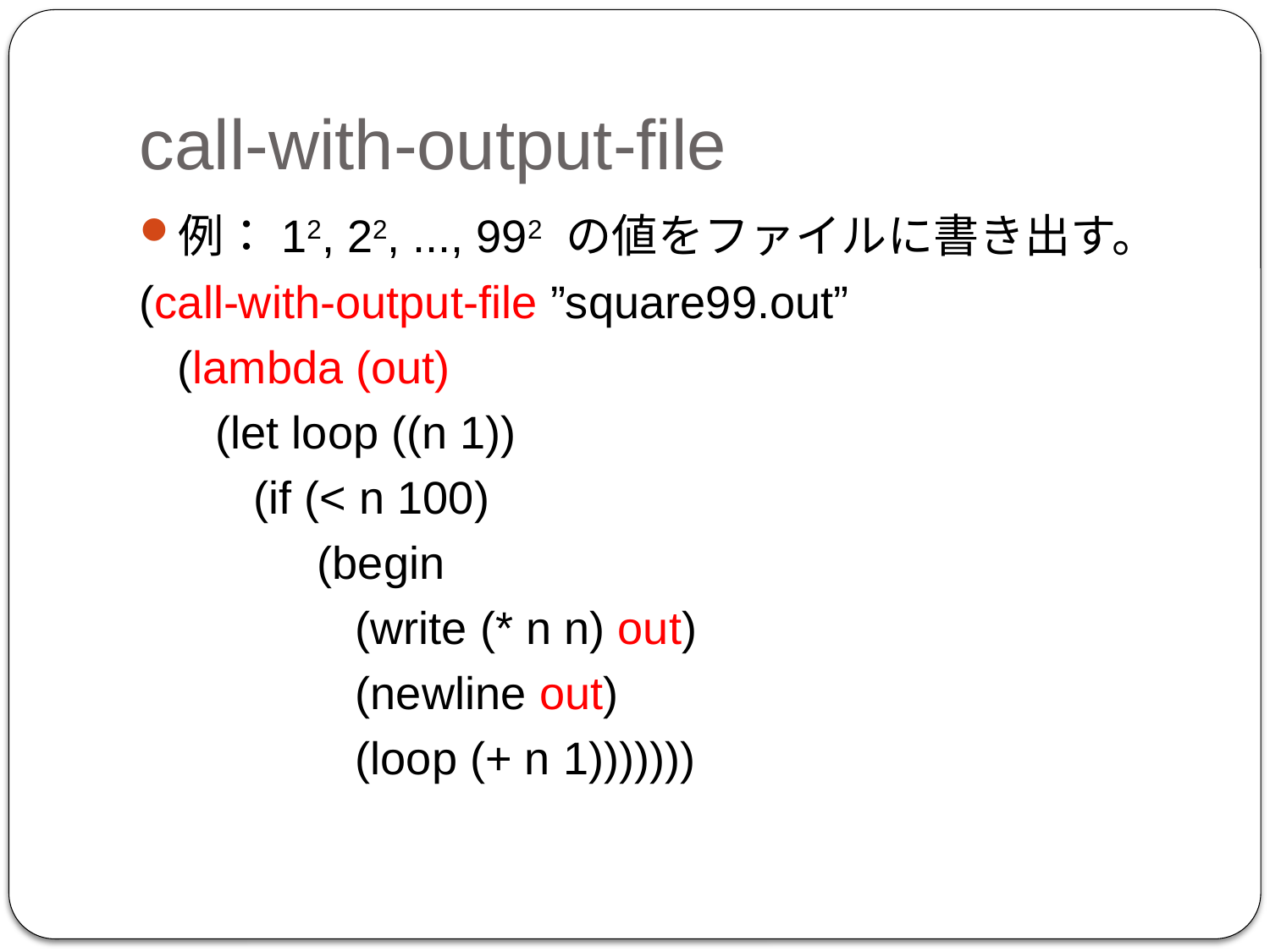

# call-with-output-file
例：12, 22, ..., 992 の値をファイルに書き出す。
(call-with-output-file ”square99.out”
   (lambda (out)
      (let loop ((n 1))
         (if (< n 100)
              (begin
                 (write (* n n) out)
                 (newline out)
                 (loop (+ n 1)))))))